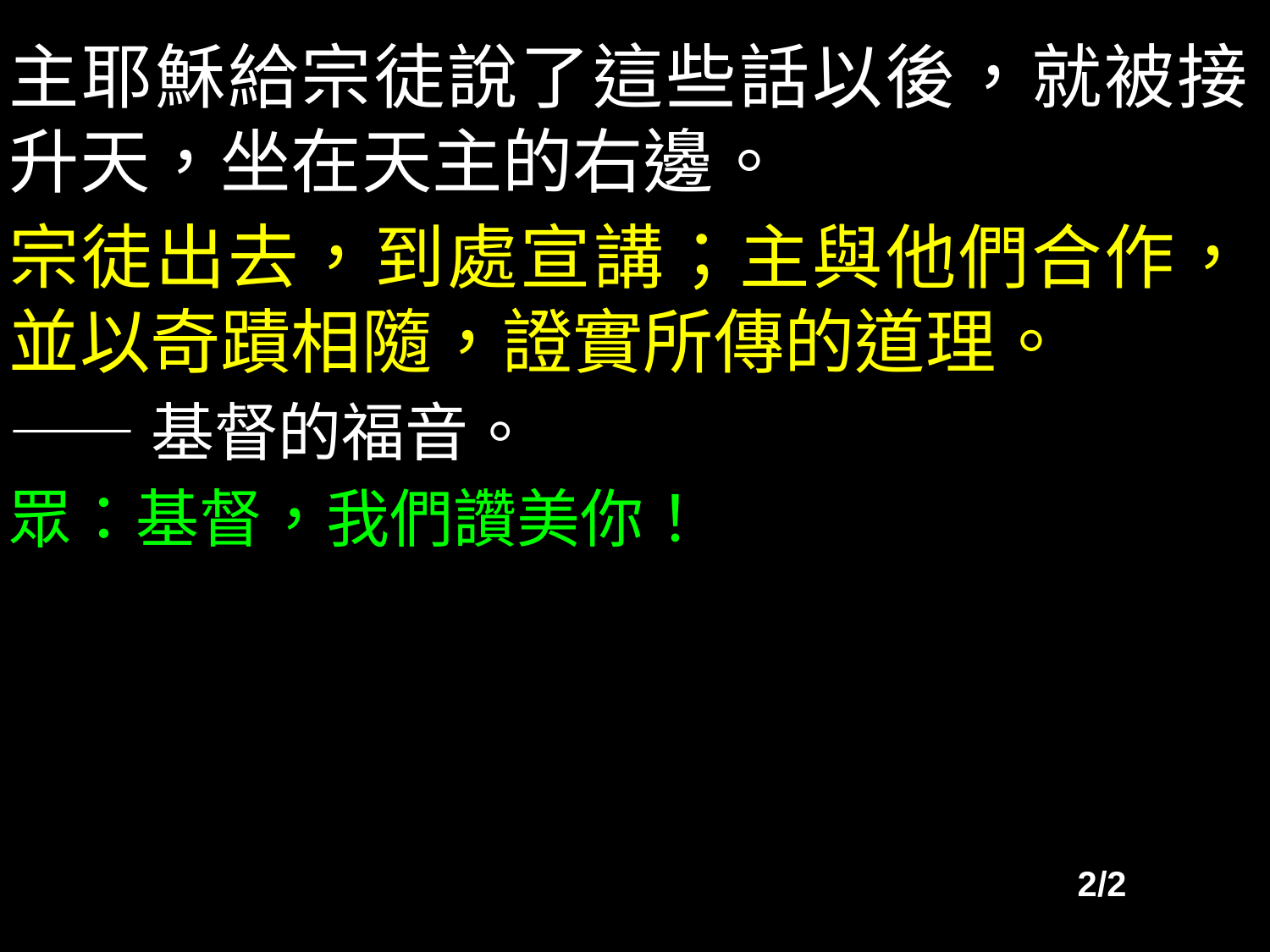

主耶穌給宗徒說了這些話以後，就被接升天，坐在天主的右邊。
宗徒出去，到處宣講；主與他們合作，並以奇蹟相隨，證實所傳的道理。
——基督的福音。
眾：基督，我們讚美你！

2/2